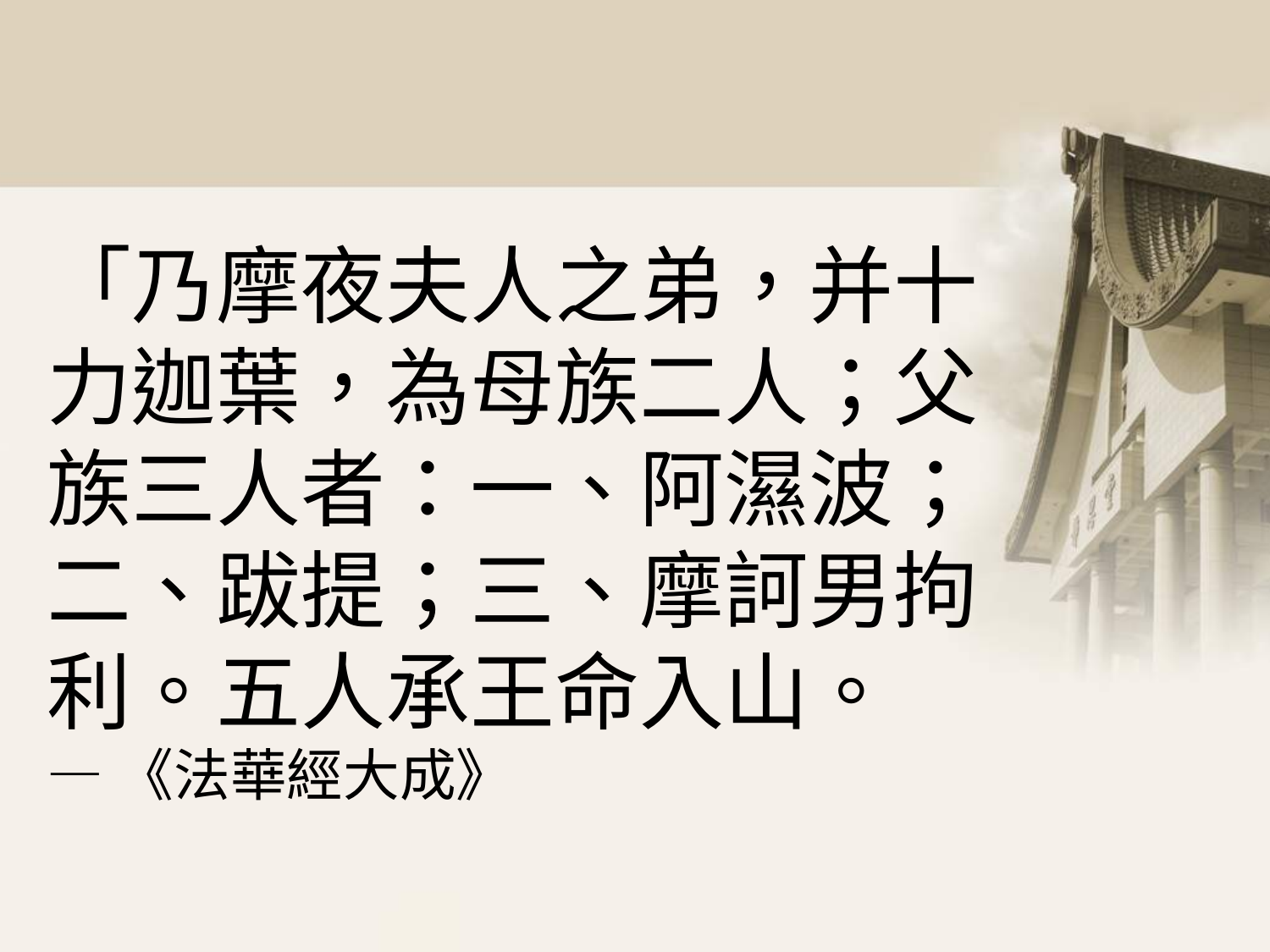

#
「乃摩夜夫人之弟，并十力迦葉，為母族二人；父族三人者：一、阿濕波；二、跋提；三、摩訶男拘利。五人承王命入山。
—《法華經大成》